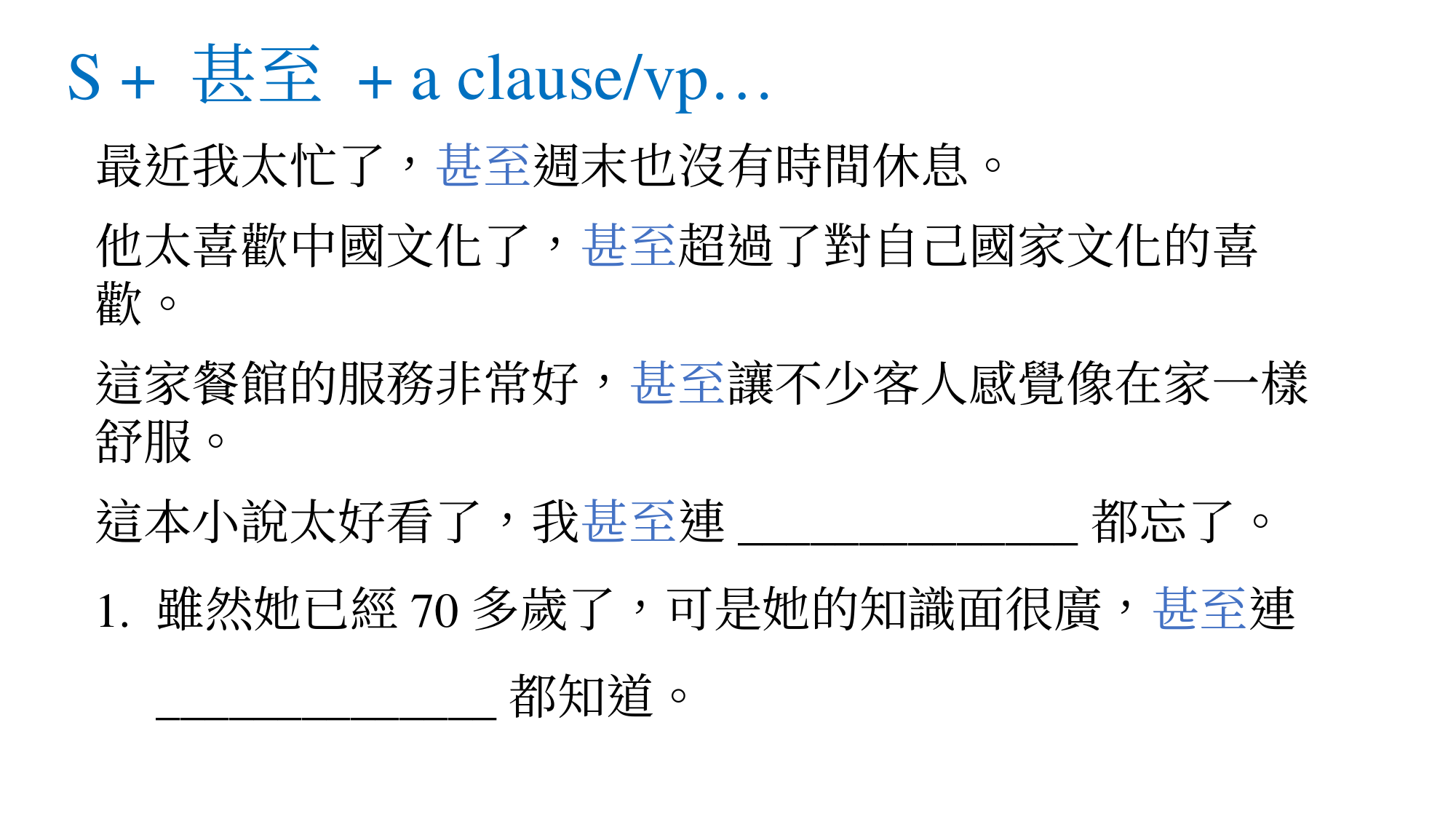

# S + 甚至 + a clause/vp…
最近我太忙了，甚至週末也沒有時間休息。
他太喜歡中國文化了，甚至超過了對自己國家文化的喜歡。
這家餐館的服務非常好，甚至讓不少客人感覺像在家一樣舒服。
這本小說太好看了，我甚至連______________都忘了。
雖然她已經70多歲了，可是她的知識面很廣，甚至連______________都知道。